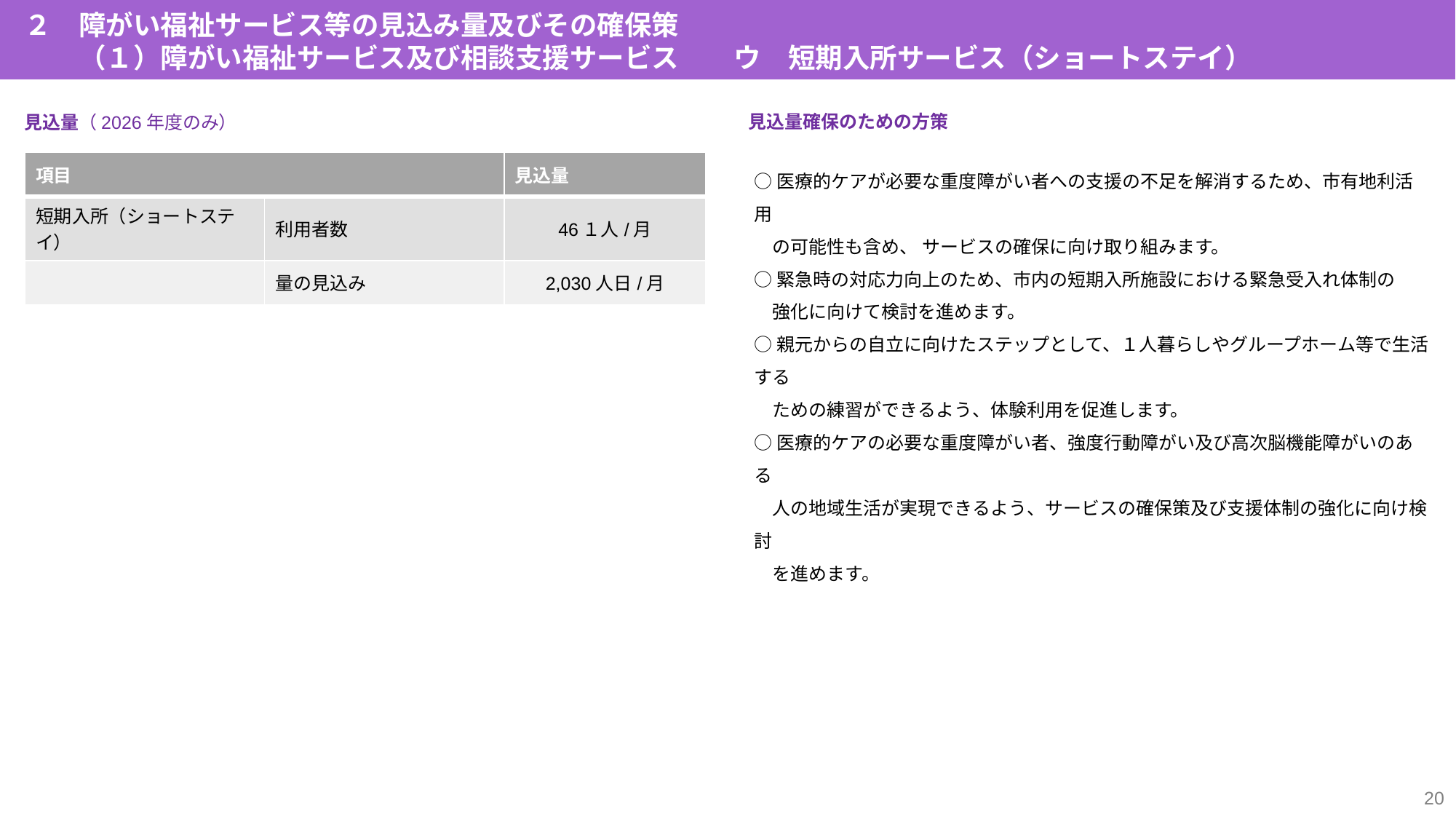

２　障がい福祉サービス等の見込み量及びその確保策
　　（１）障がい福祉サービス及び相談支援サービス　　ウ　短期入所サービス（ショートステイ）
見込量確保のための方策
見込量（2026年度のみ）
| 項目 |  | 見込量 |
| --- | --- | --- |
| 短期入所（ショートステイ） | 利用者数 | 46１人/月 |
|  | 量の見込み | 2,030人日/月 |
○医療的ケアが必要な重度障がい者への支援の不足を解消するため、市有地利活用
　の可能性も含め、 サービスの確保に向け取り組みます。
○緊急時の対応力向上のため、市内の短期入所施設における緊急受入れ体制の
　強化に向けて検討を進めます。
○親元からの自立に向けたステップとして、１人暮らしやグループホーム等で生活する
　ための練習ができるよう、体験利用を促進します。
○医療的ケアの必要な重度障がい者、強度行動障がい及び高次脳機能障がいのある
　人の地域生活が実現できるよう、サービスの確保策及び支援体制の強化に向け検討
　を進めます。
20